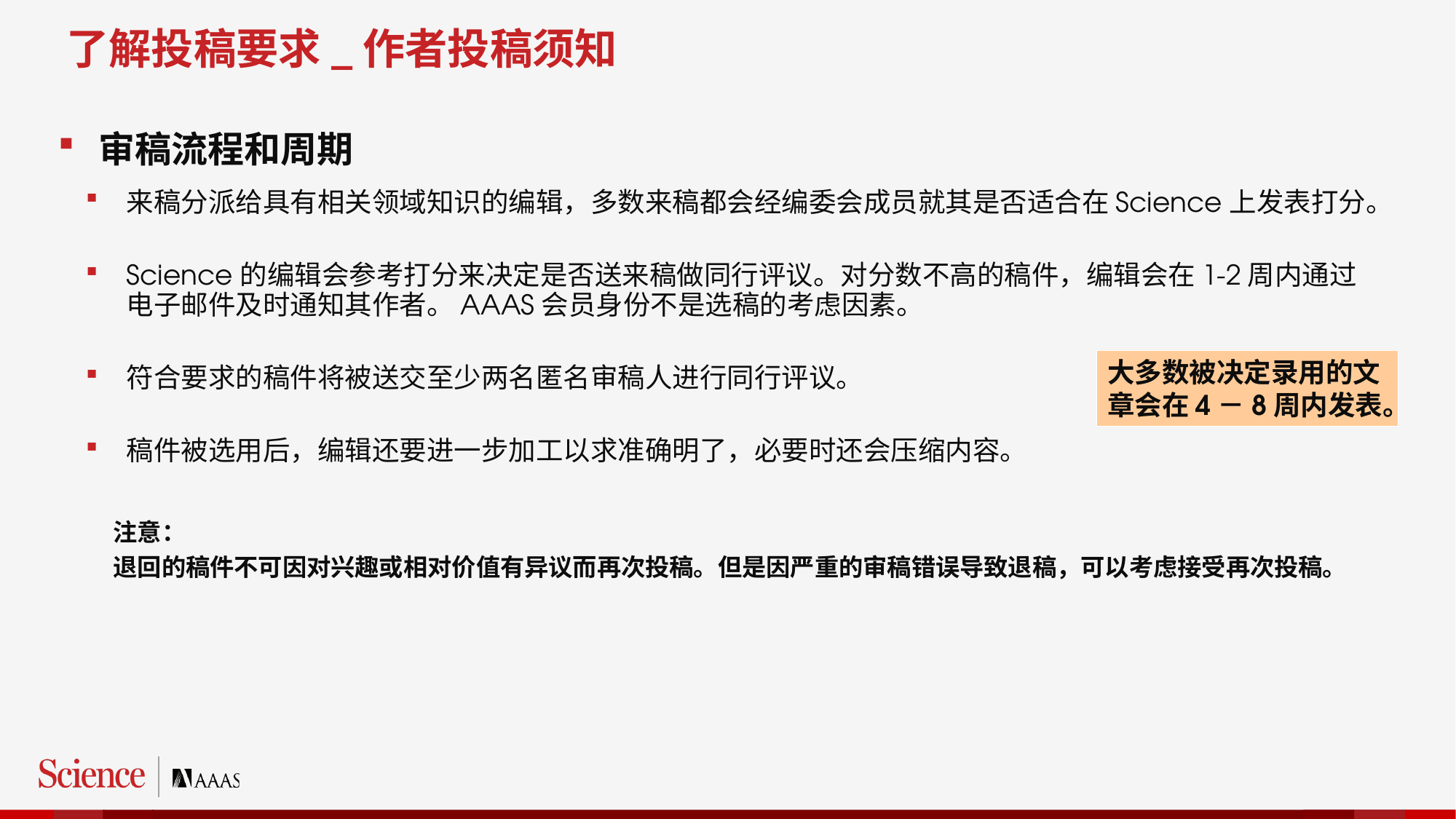

了解投稿要求_作者投稿须知
审稿流程和周期
来稿分派给具有相关领域知识的编辑，多数来稿都会经编委会成员就其是否适合在Science上发表打分。

Science的编辑会参考打分来决定是否送来稿做同行评议。对分数不高的稿件，编辑会在1-2周内通过电子邮件及时通知其作者。AAAS会员身份不是选稿的考虑因素。

符合要求的稿件将被送交至少两名匿名审稿人进行同行评议。

稿件被选用后，编辑还要进一步加工以求准确明了，必要时还会压缩内容。

注意：
退回的稿件不可因对兴趣或相对价值有异议而再次投稿。但是因严重的审稿错误导致退稿，可以考虑接受再次投稿。
大多数被决定录用的文章会在4－8周内发表。